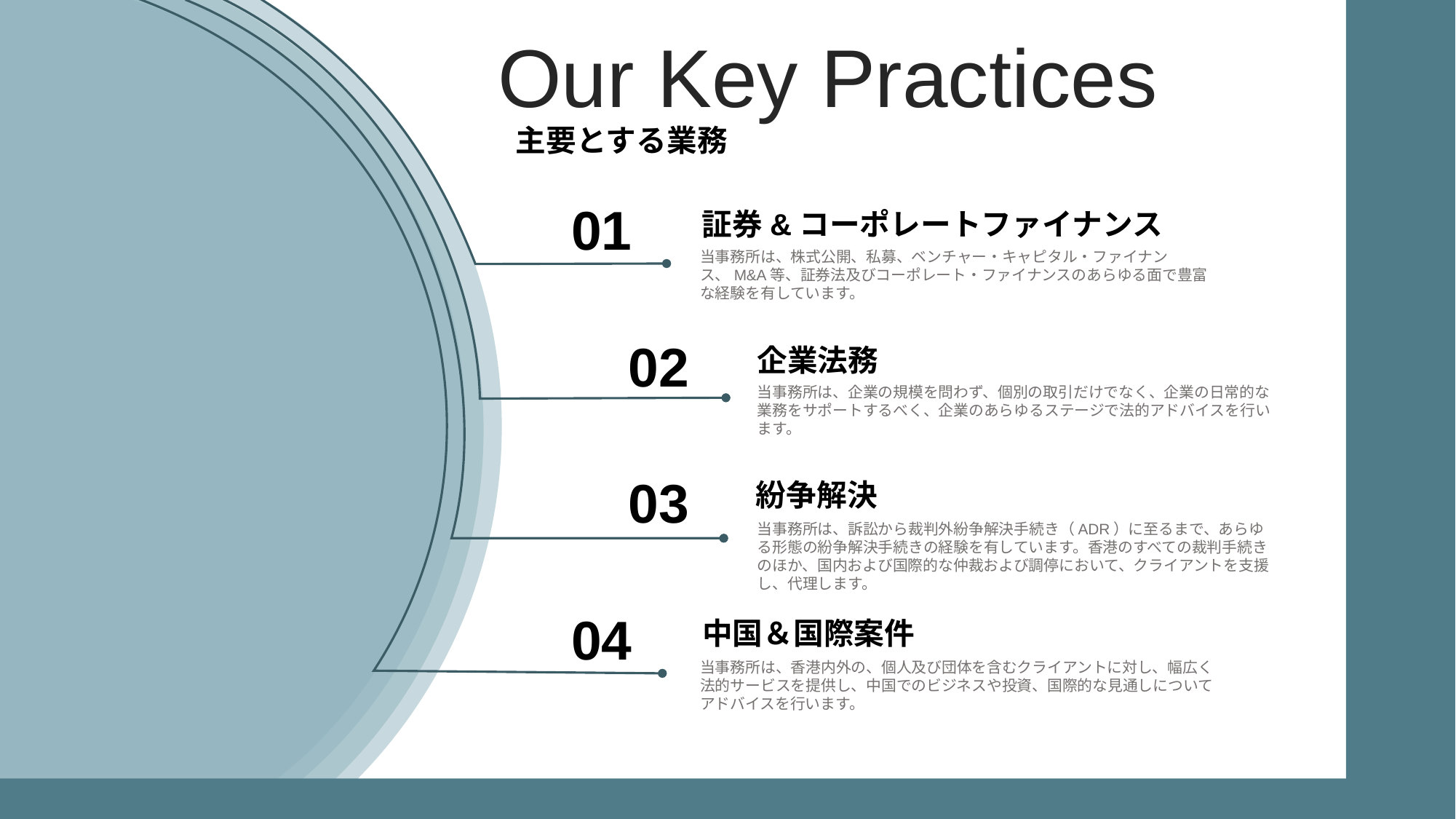

Our Key Practices
主要とする業務
01
証券&コーポレートファイナンス
当事務所は、株式公開、私募、ベンチャー・キャピタル・ファイナンス、M&A等、証券法及びコーポレート・ファイナンスのあらゆる面で豊富な経験を有しています。
02
企業法務
当事務所は、企業の規模を問わず、個別の取引だけでなく、企業の日常的な業務をサポートするべく、企業のあらゆるステージで法的アドバイスを行います。
03
紛争解決
当事務所は、訴訟から裁判外紛争解決手続き（ADR）に至るまで、あらゆる形態の紛争解決手続きの経験を有しています。香港のすべての裁判手続きのほか、国内および国際的な仲裁および調停において、クライアントを支援し、代理します。
04
中国＆国際案件
当事務所は、香港内外の、個人及び団体を含むクライアントに対し、幅広く法的サービスを提供し、中国でのビジネスや投資、国際的な見通しについてアドバイスを行います。